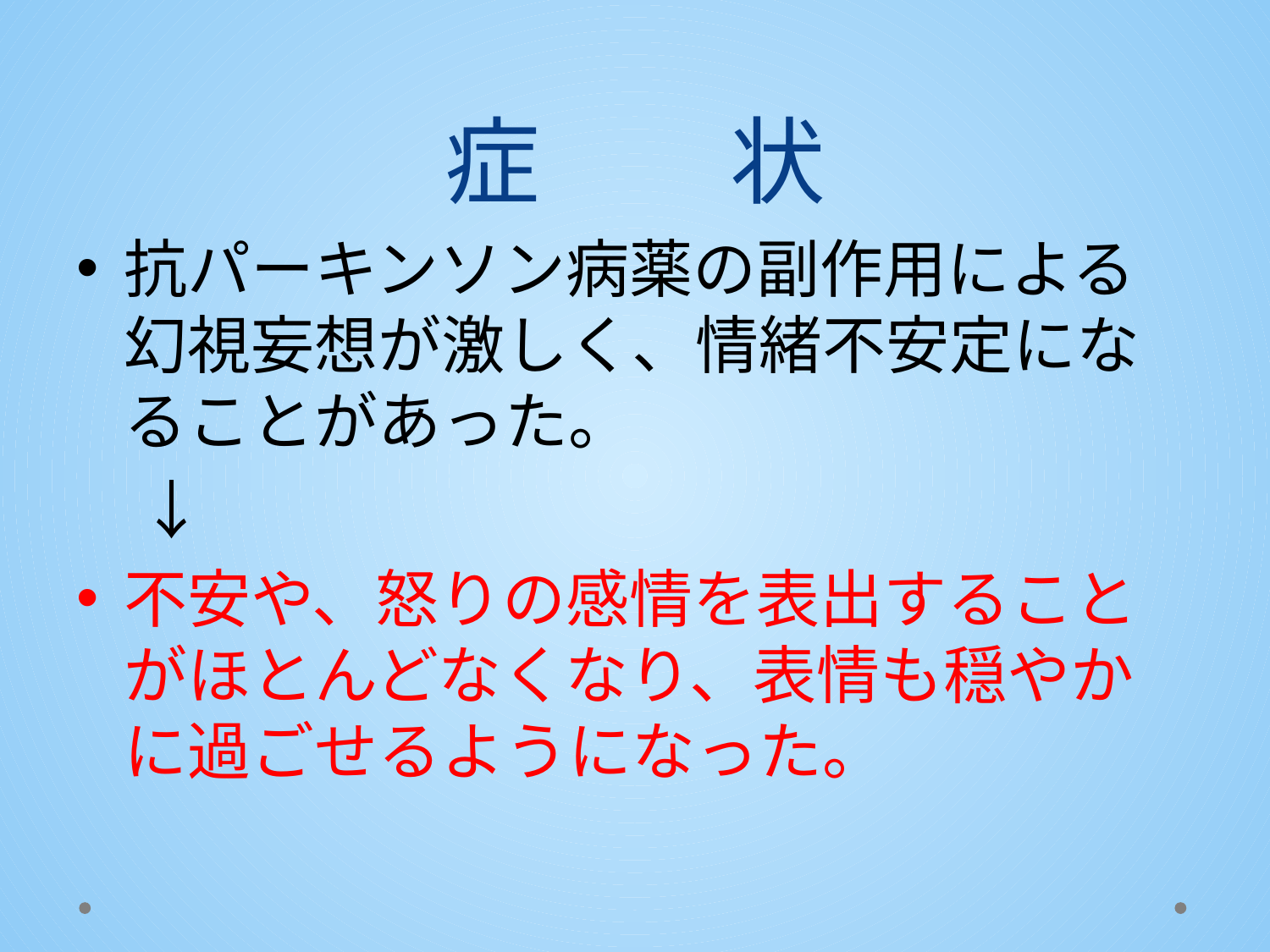

# 症　　状
抗パーキンソン病薬の副作用による幻視妄想が激しく、情緒不安定になることがあった。
　↓
不安や、怒りの感情を表出することがほとんどなくなり、表情も穏やかに過ごせるようになった。